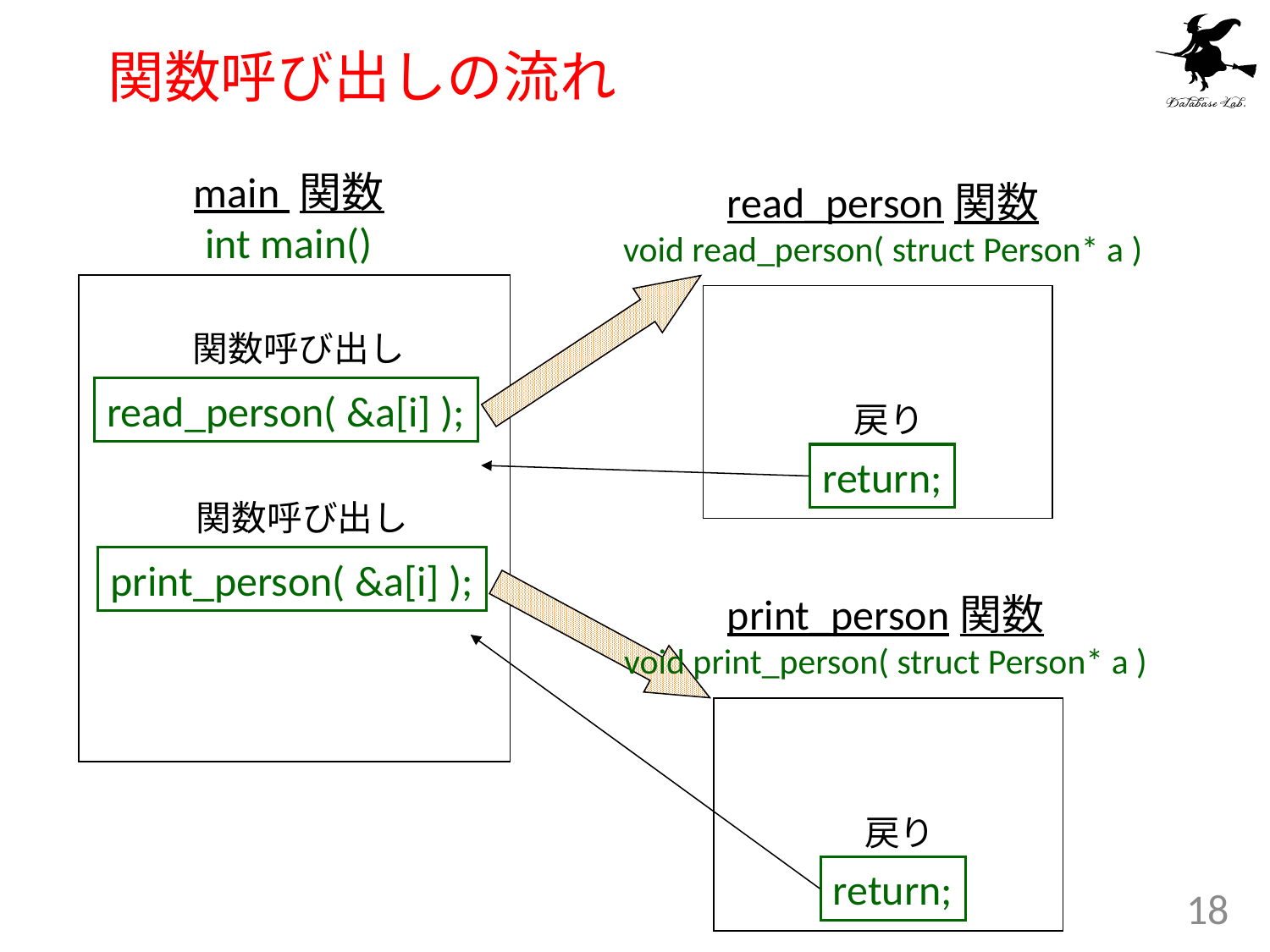

# 関数呼び出しの流れ
main 関数
int main()
read_person関数
void read_person( struct Person* a )

関数呼び出し
read_person( &a[i] );
戻り
return;

関数呼び出し
print_person( &a[i] );
print_person関数
void print_person( struct Person* a )

戻り
return;
18